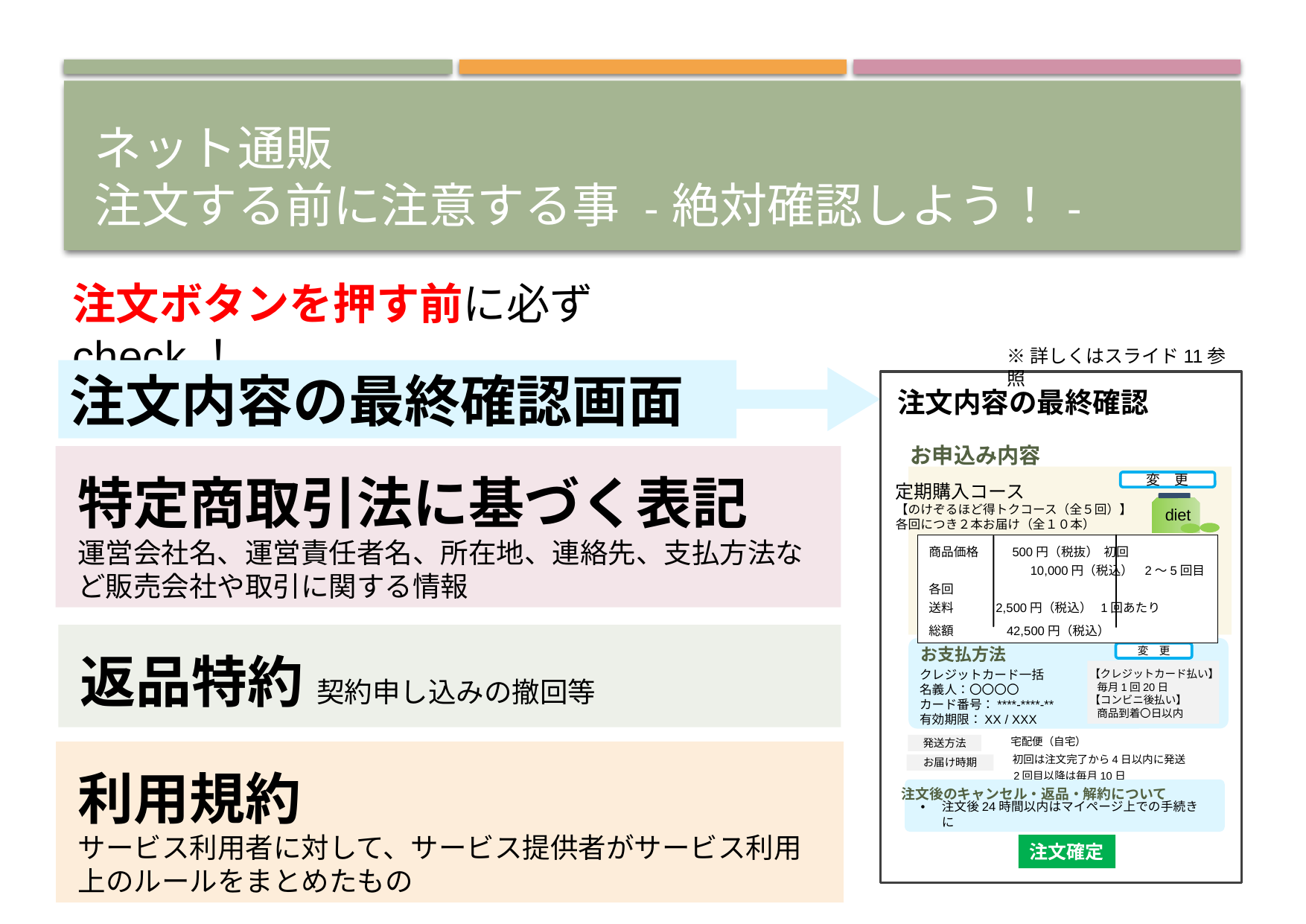

# ネット通販 注文する前に注意する事 -絶対確認しよう！-
注文ボタンを押す前に必ずcheck！
※詳しくはスライド11参照

注文内容の最終確認
お申込み内容

変　更

diet

定期購入コース
【のけぞるほど得トクコース（全５回）】
各回につき２本お届け（全１０本）
商品価格           500円（税抜）  初回
　　　　　   　　 10,000円（税込）   2～5回目各回
送料              2,500円（税込）  1回あたり

総額　        　 42,500円（税込）
お支払方法

変　更
クレジットカード一括
名義人：〇〇〇〇
カード番号：****-****-**
有効期限：XX / XXX
【クレジットカード払い】
  毎月1回20日
【コンビニ後払い】
  商品到着〇日以内

宅配便（自宅）
発送方法
初回は注文完了から4日以内に発送
お届け時期
2回目以降は毎月10日

注文後のキャンセル・返品・解約について
注文後24時間以内はマイページ上での手続きに
注文確定
注文内容の最終確認画面
特定商取引法に基づく表記
運営会社名、運営責任者名、所在地、連絡先、支払方法など販売会社や取引に関する情報
返品特約 契約申し込みの撤回等
利用規約
サービス利用者に対して、サービス提供者がサービス利用上のルールをまとめたもの